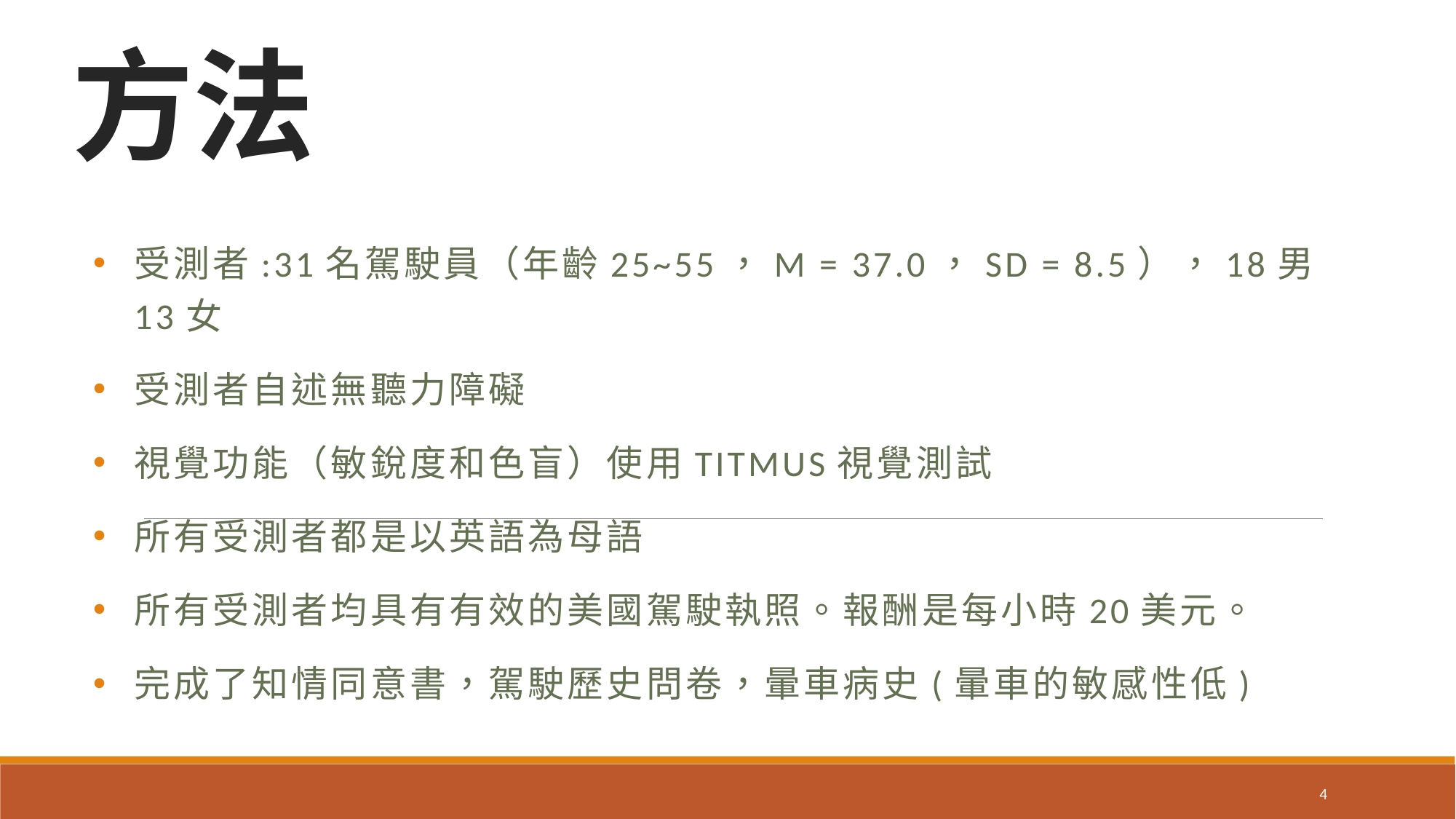

# 方法
受測者:31名駕駛員（年齡25~55，M = 37.0，SD = 8.5），18男13女
受測者自述無聽力障礙
視覺功能（敏銳度和色盲）使用Titmus視覺測試
所有受測者都是以英語為母語
所有受測者均具有有效的美國駕駛執照。報酬是每小時20美元。
完成了知情同意書，駕駛歷史問卷，暈車病史(暈車的敏感性低)

4